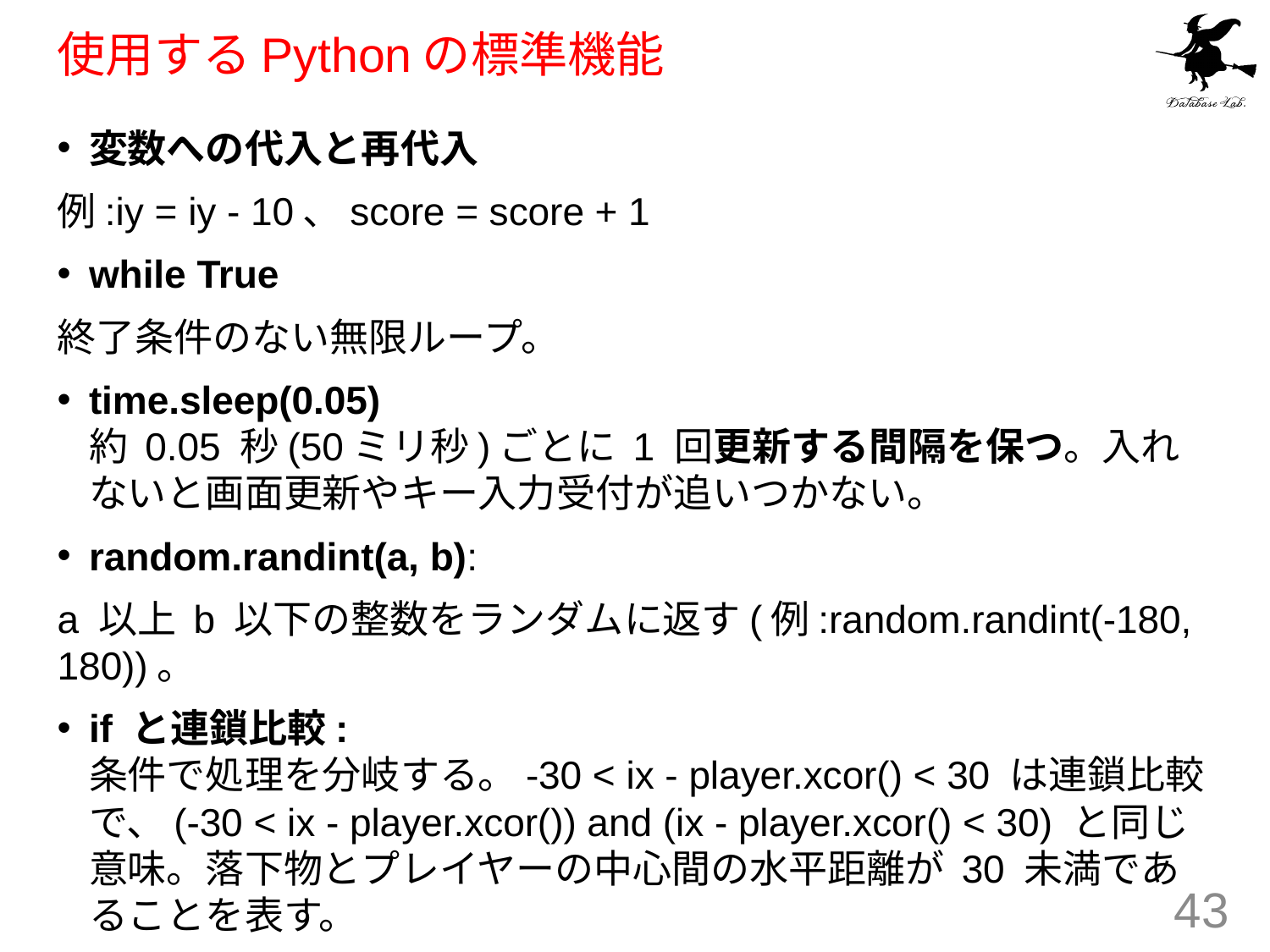

# 使用するPythonの標準機能
変数への代入と再代入
例:iy = iy - 10、score = score + 1
while True
終了条件のない無限ループ。
time.sleep(0.05)
約 0.05 秒(50ミリ秒)ごとに 1 回更新する間隔を保つ。入れないと画面更新やキー入力受付が追いつかない。
random.randint(a, b):
a 以上 b 以下の整数をランダムに返す(例:random.randint(-180, 180))。
if と連鎖比較:
条件で処理を分岐する。-30 < ix - player.xcor() < 30 は連鎖比較で、(-30 < ix - player.xcor()) and (ix - player.xcor() < 30) と同じ意味。落下物とプレイヤーの中心間の水平距離が 30 未満であることを表す。

43